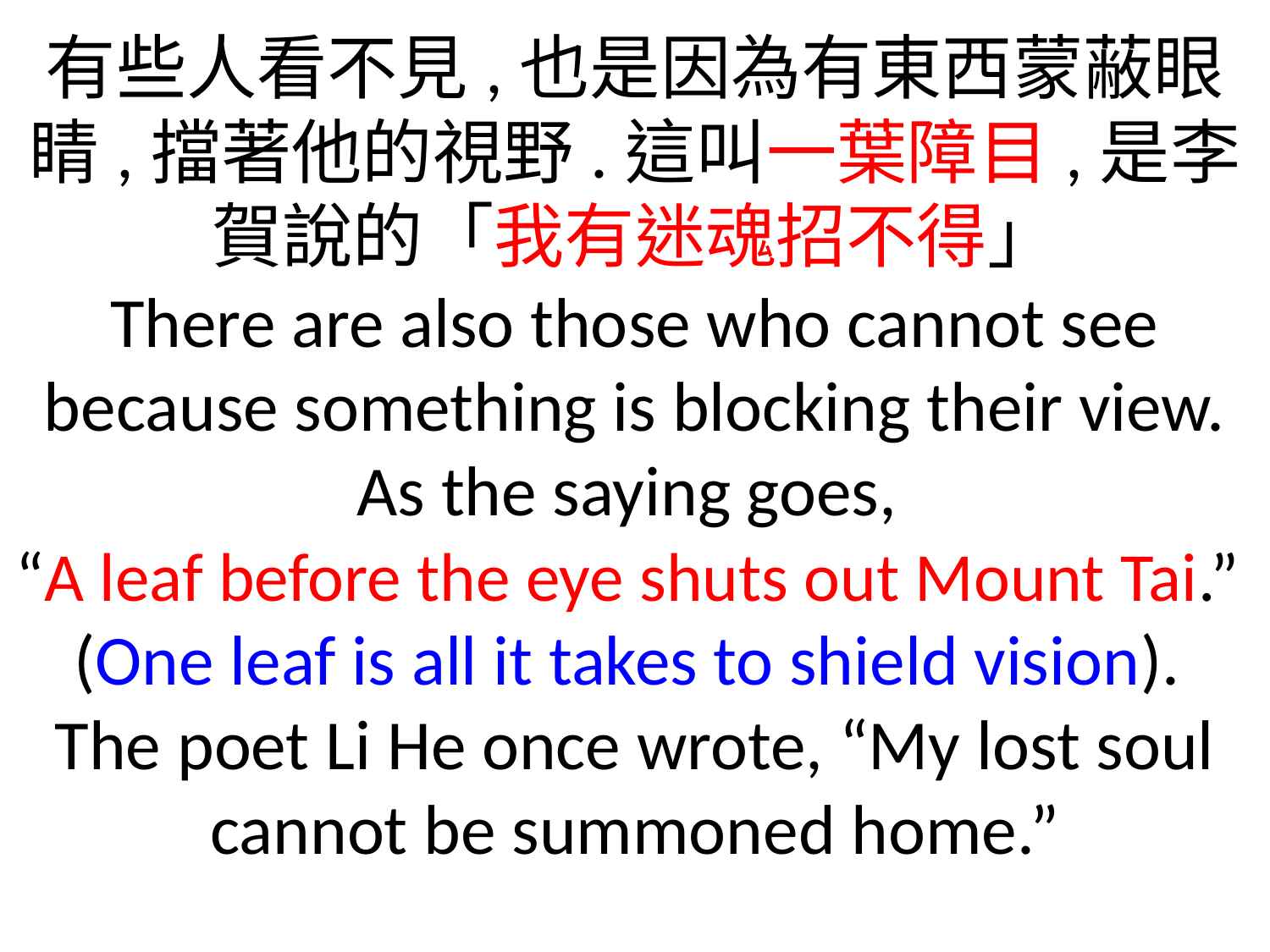

有些人看不見,也是因為有東西蒙蔽眼睛,擋著他的視野.這叫一葉障目,是李賀說的「我有迷魂招不得」
There are also those who cannot see because something is blocking their view. As the saying goes,
“A leaf before the eye shuts out Mount Tai.”
(One leaf is all it takes to shield vision).
The poet Li He once wrote, “My lost soul cannot be summoned home.”